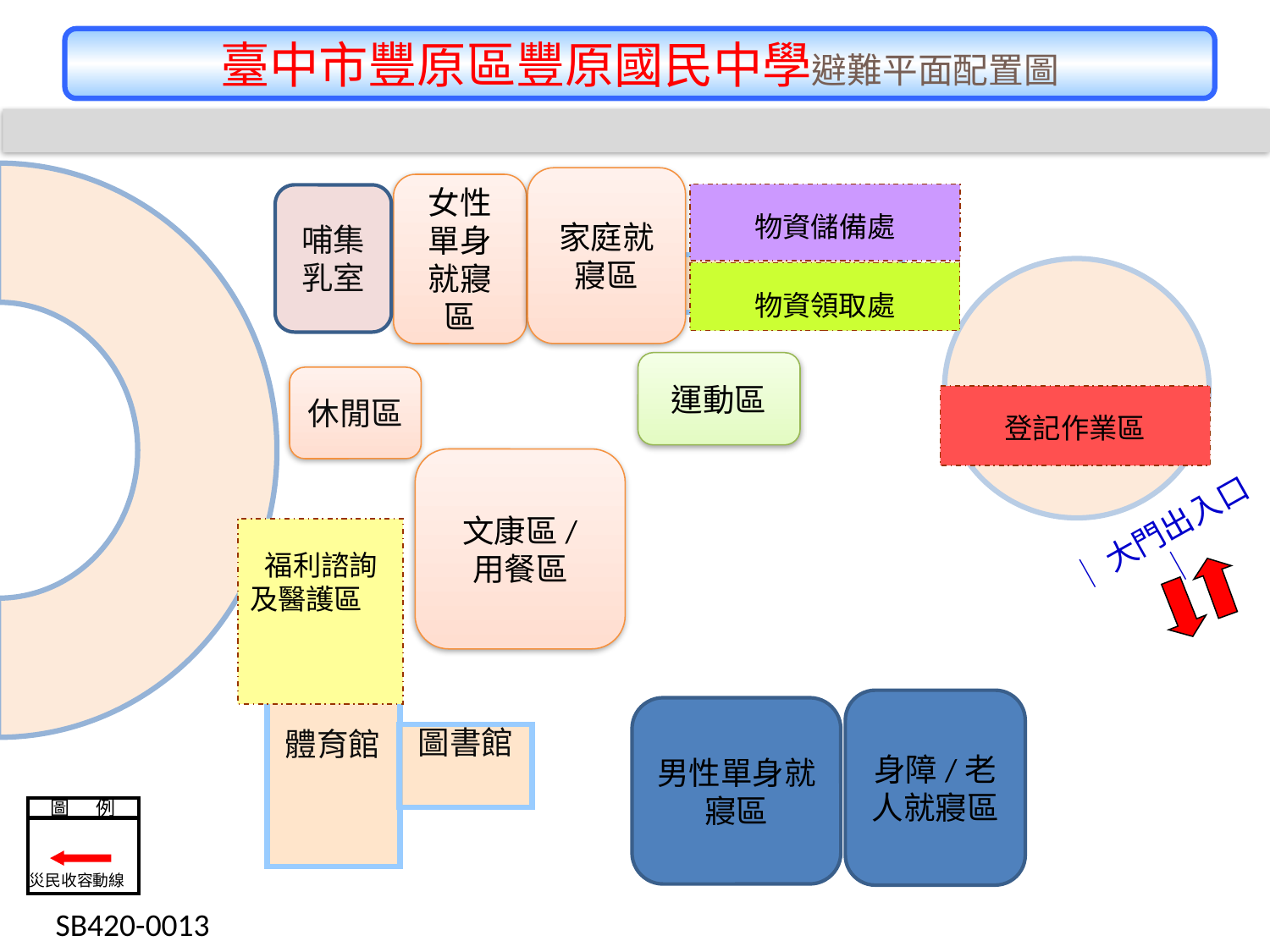

臺中市豐原區豐原國民中學避難平面配置圖
家庭就寢區

女性單身
就寢區
物資儲備處
哺集乳室

物資領取處
運動區
休閒區
登記作業區
文康區/
用餐區
│大門出入口│
 福利諮詢及醫護區

身障/老人就寢區
男性單身就寢區

圖書館
體育館
圖      例

災民收容動線
 SB420-0013